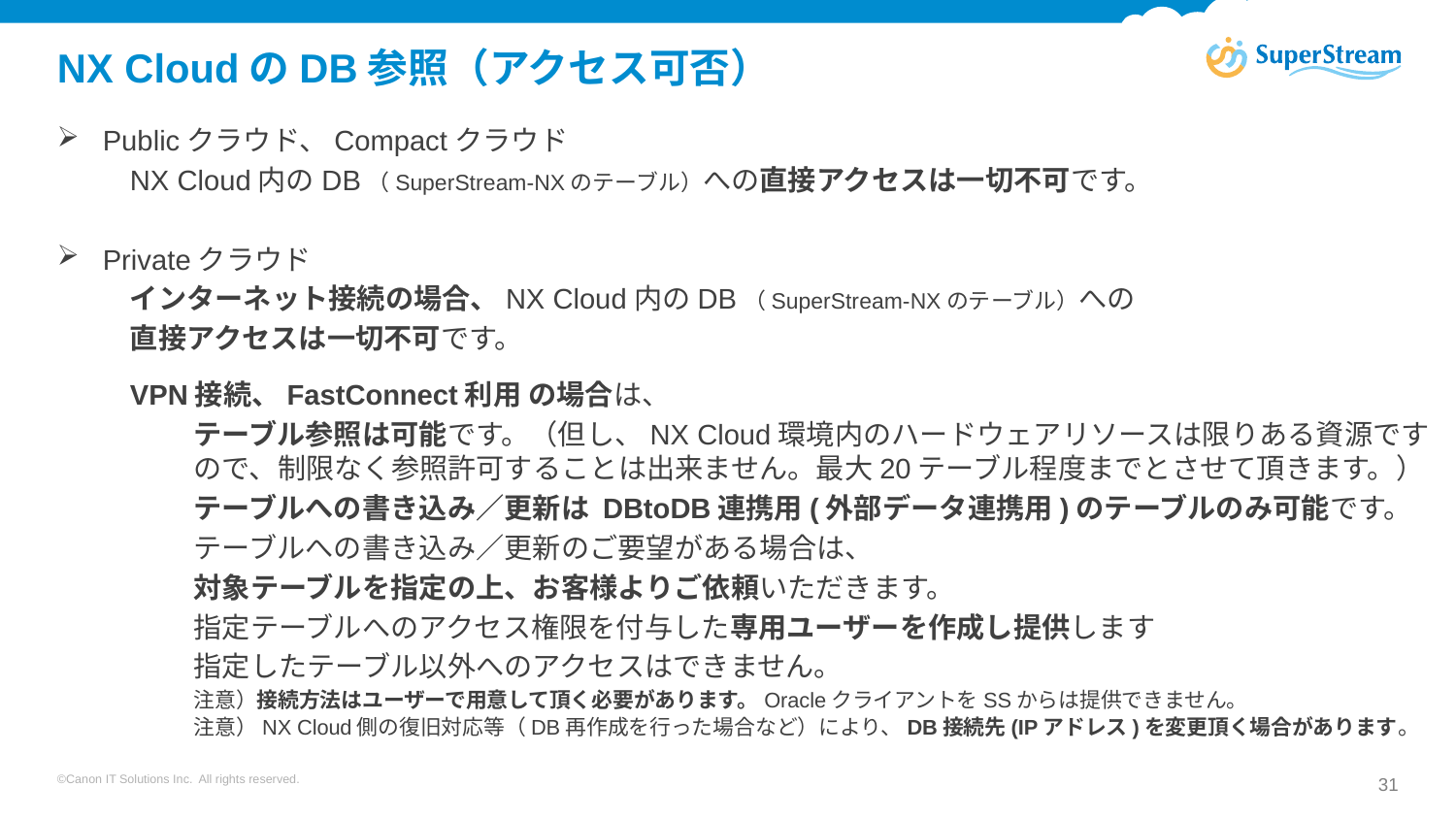

# NX CloudのDB参照（アクセス可否）
Publicクラウド、Compactクラウド
NX Cloud内のDB（SuperStream-NXのテーブル）への直接アクセスは一切不可です。

Privateクラウド
インターネット接続の場合、NX Cloud内のDB（SuperStream-NXのテーブル）への
直接アクセスは一切不可です。
VPN接続、FastConnect利用 の場合は、
テーブル参照は可能です。（但し、NX Cloud環境内のハードウェアリソースは限りある資源ですので、制限なく参照許可することは出来ません。最大20テーブル程度までとさせて頂きます。）
テーブルへの書き込み／更新は DBtoDB連携用(外部データ連携用)のテーブルのみ可能です。
テーブルへの書き込み／更新のご要望がある場合は、
対象テーブルを指定の上、お客様よりご依頼いただきます。
指定テーブルへのアクセス権限を付与した専用ユーザーを作成し提供します
指定したテーブル以外へのアクセスはできません。
注意）接続方法はユーザーで用意して頂く必要があります。OracleクライアントをSSからは提供できません。
注意）NX Cloud側の復旧対応等（DB再作成を行った場合など）により、DB接続先(IPアドレス)を変更頂く場合があります。

©Canon IT Solutions Inc.  All rights reserved.
31